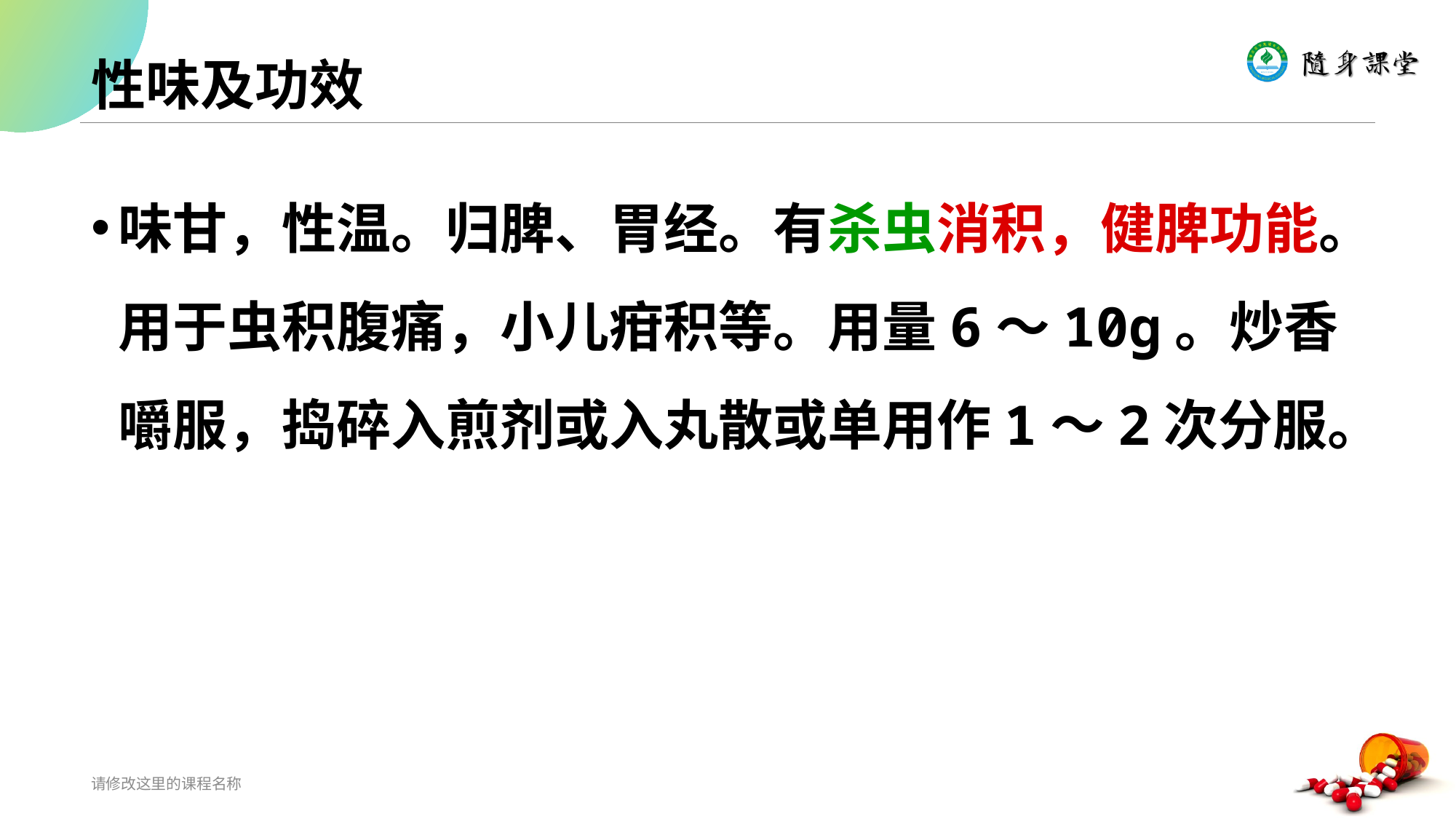

# 性味及功效
味甘，性温。归脾、胃经。有杀虫消积，健脾功能。用于虫积腹痛，小儿疳积等。用量6～10g。炒香嚼服，捣碎入煎剂或入丸散或单用作1～2次分服。

请修改这里的课程名称
14